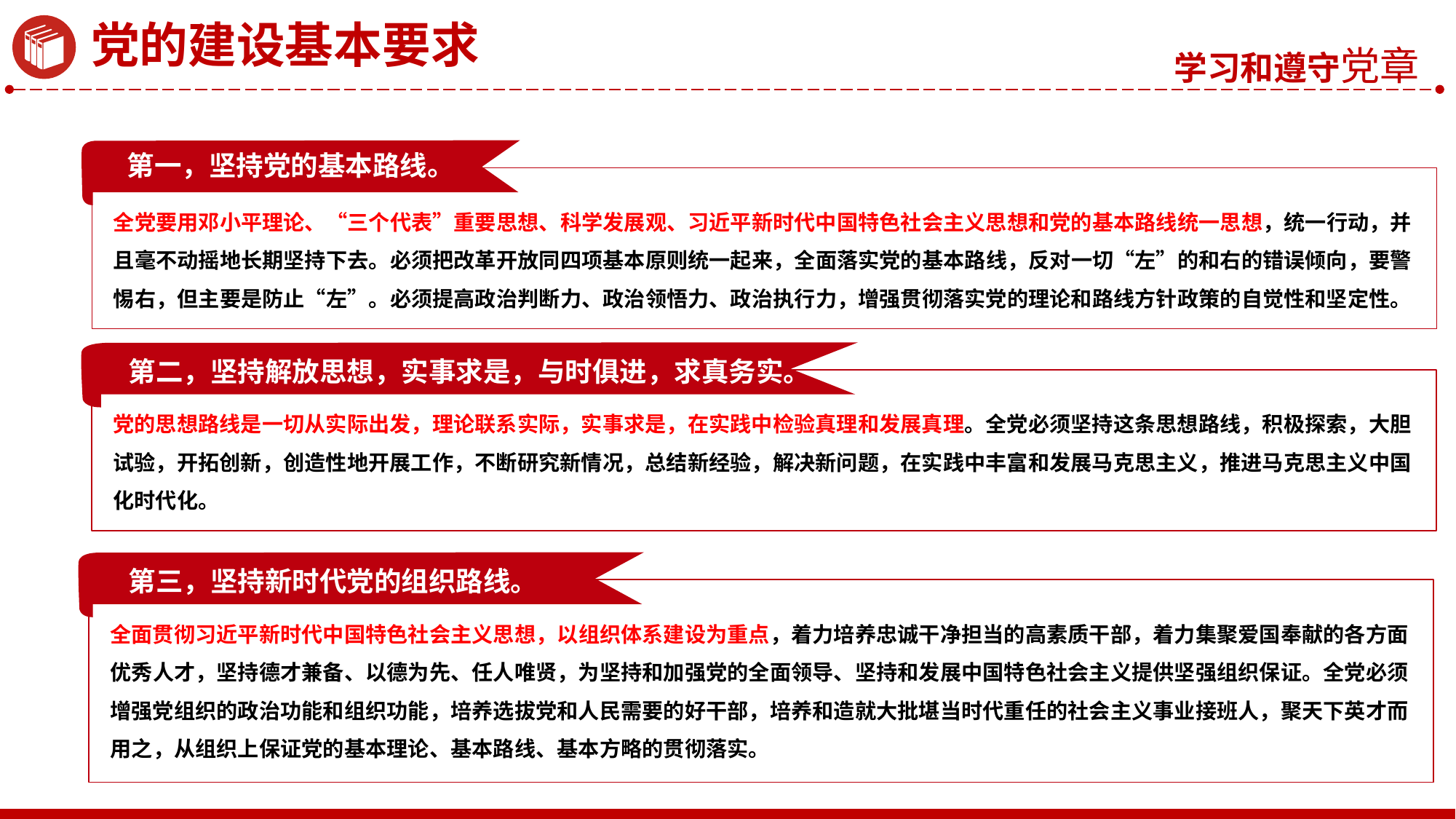

党的建设基本要求

第一，坚持党的基本路线。

全党要用邓小平理论、“三个代表”重要思想、科学发展观、习近平新时代中国特色社会主义思想和党的基本路线统一思想，统一行动，并且毫不动摇地长期坚持下去。必须把改革开放同四项基本原则统一起来，全面落实党的基本路线，反对一切“左”的和右的错误倾向，要警惕右，但主要是防止“左”。必须提高政治判断力、政治领悟力、政治执行力，增强贯彻落实党的理论和路线方针政策的自觉性和坚定性。

第二，坚持解放思想，实事求是，与时俱进，求真务实。

党的思想路线是一切从实际出发，理论联系实际，实事求是，在实践中检验真理和发展真理。全党必须坚持这条思想路线，积极探索，大胆试验，开拓创新，创造性地开展工作，不断研究新情况，总结新经验，解决新问题，在实践中丰富和发展马克思主义，推进马克思主义中国化时代化。

第三，坚持新时代党的组织路线。

全面贯彻习近平新时代中国特色社会主义思想，以组织体系建设为重点，着力培养忠诚干净担当的高素质干部，着力集聚爱国奉献的各方面优秀人才，坚持德才兼备、以德为先、任人唯贤，为坚持和加强党的全面领导、坚持和发展中国特色社会主义提供坚强组织保证。全党必须增强党组织的政治功能和组织功能，培养选拔党和人民需要的好干部，培养和造就大批堪当时代重任的社会主义事业接班人，聚天下英才而用之，从组织上保证党的基本理论、基本路线、基本方略的贯彻落实。